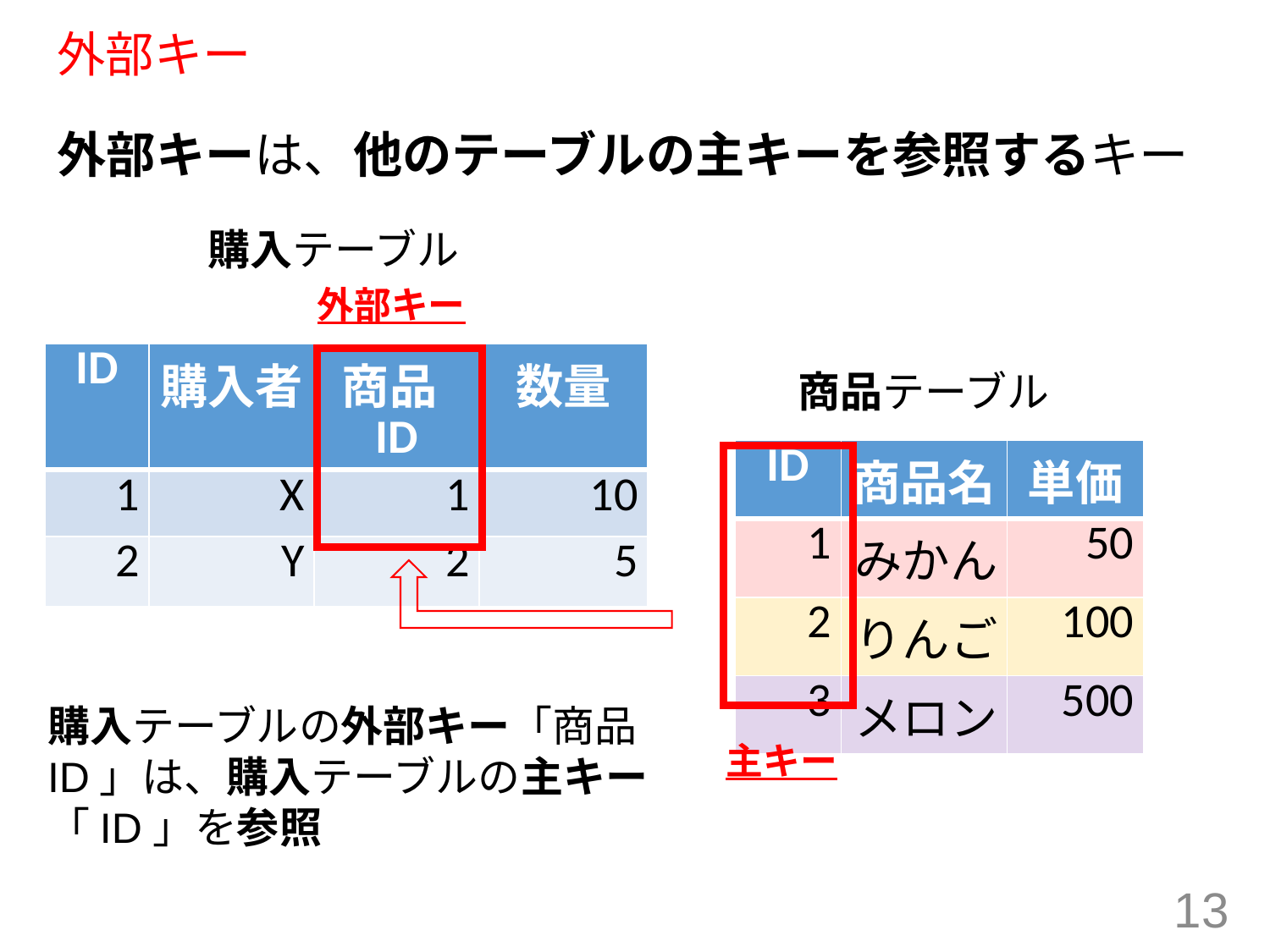

# 外部キー
外部キーは、他のテーブルの主キーを参照するキー
購入テーブル
外部キー
| ID | 購入者 | 商品ID | 数量 |
| --- | --- | --- | --- |
| 1 | X | 1 | 10 |
| 2 | Y | 2 | 5 |

商品テーブル
| ID | 商品名 | 単価 |
| --- | --- | --- |
| 1 | みかん | 50 |
| 2 | りんご | 100 |
| 3 | メロン | 500 |

購入テーブルの外部キー「商品ID」は、購入テーブルの主キー「ID」を参照

主キー
13